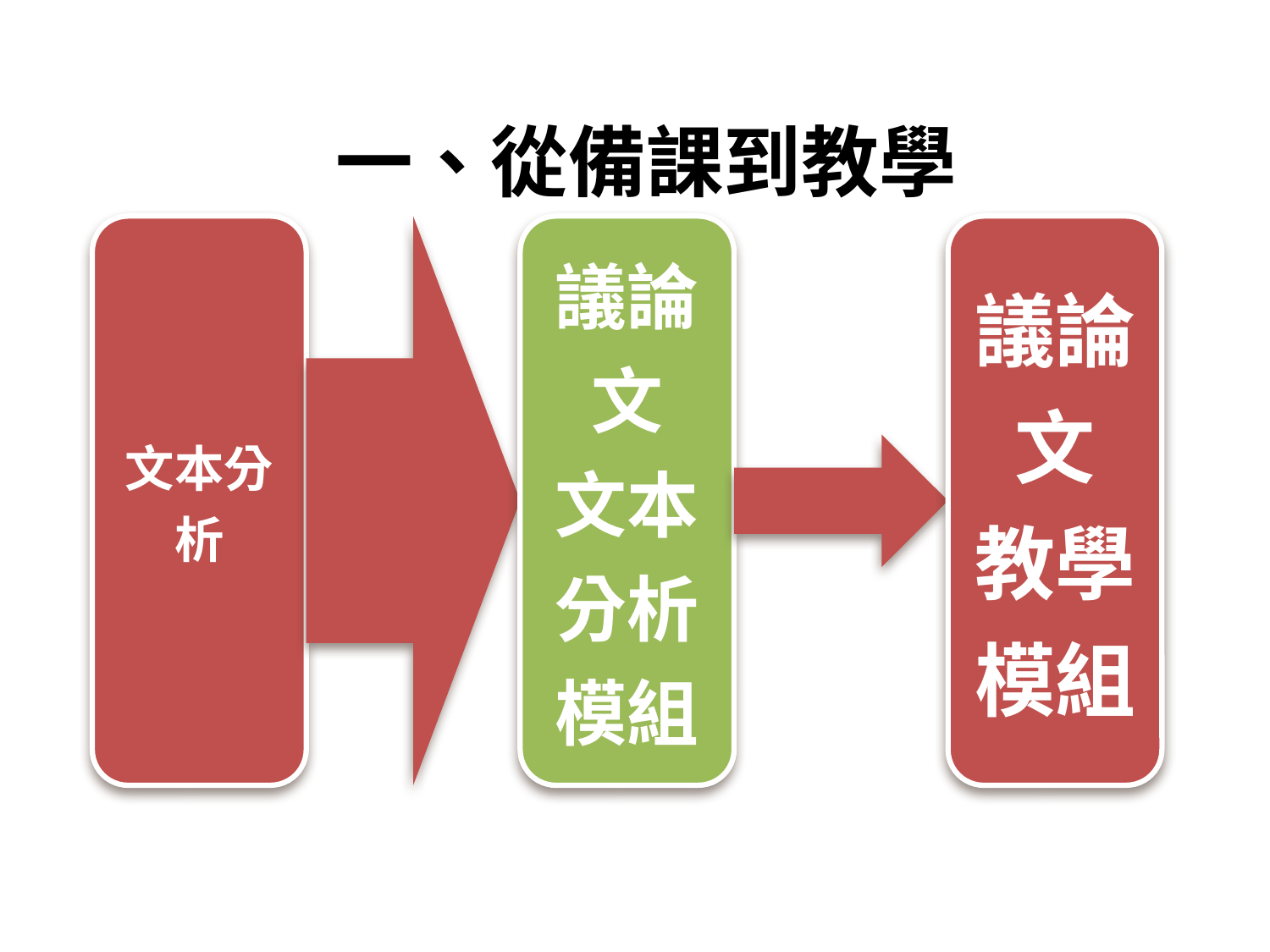

# 一、從備課到教學
文本分析
議論文
文本分析模組
議論文
教學模組